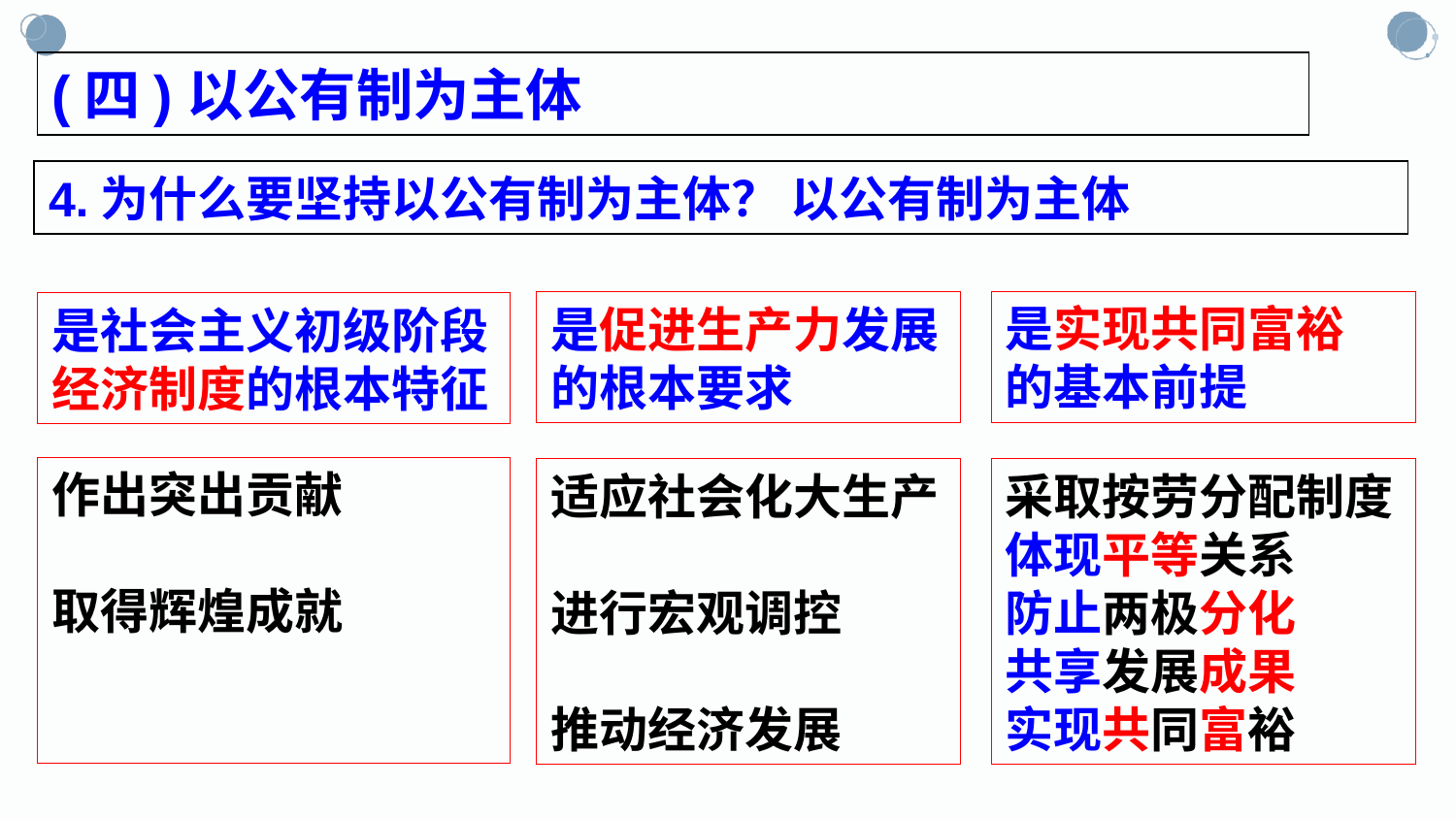

(四)以公有制为主体
4.为什么要坚持以公有制为主体？ 以公有制为主体
是实现共同富裕
的基本前提
是促进生产力发展
的根本要求
是社会主义初级阶段
经济制度的根本特征
作出突出贡献

取得辉煌成就

适应社会化大生产

进行宏观调控

推动经济发展
采取按劳分配制度
体现平等关系
防止两极分化
共享发展成果
实现共同富裕